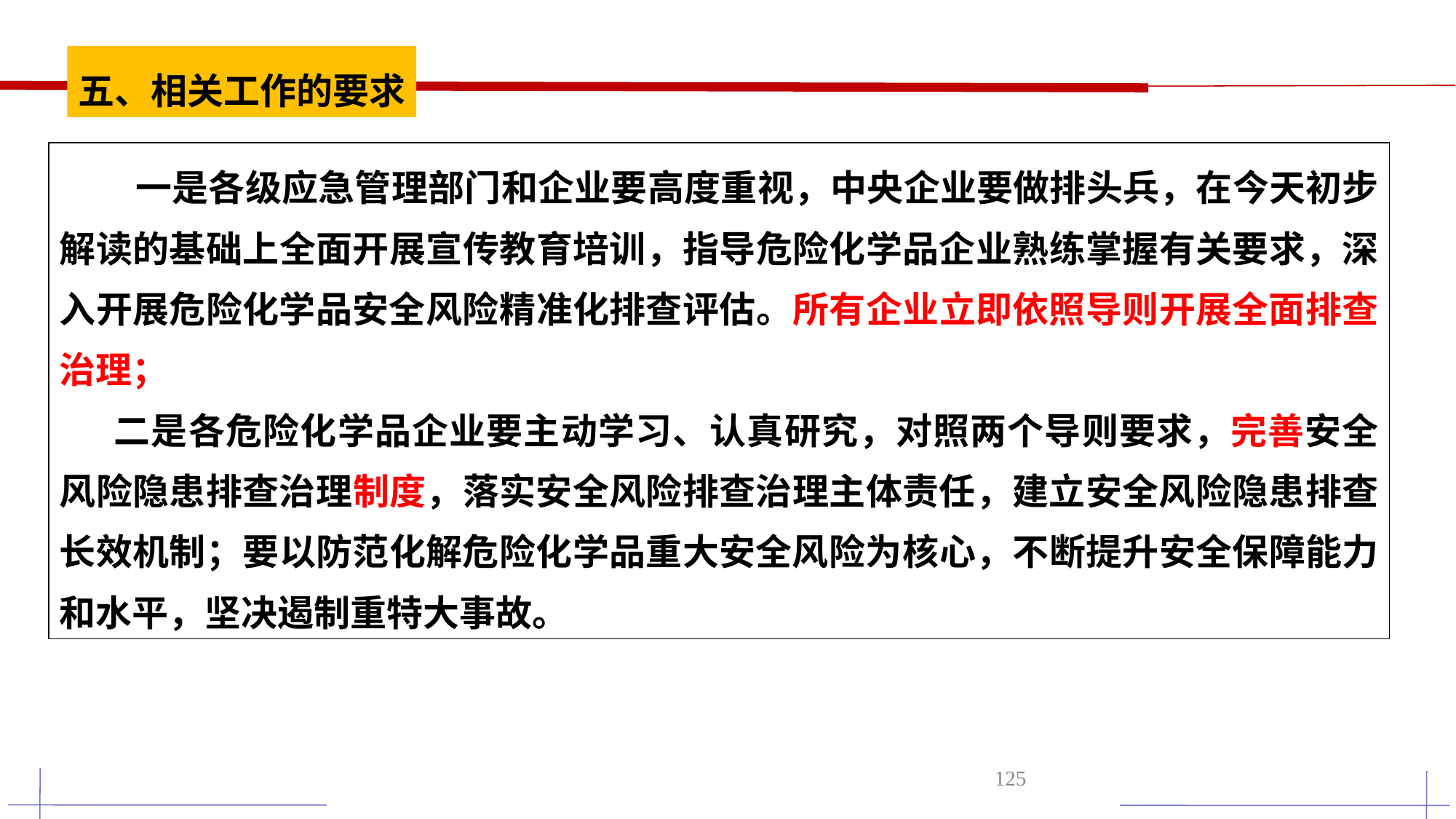

五、相关工作的要求
        一是各级应急管理部门和企业要高度重视，中央企业要做排头兵，在今天初步解读的基础上全面开展宣传教育培训，指导危险化学品企业熟练掌握有关要求，深入开展危险化学品安全风险精准化排查评估。所有企业立即依照导则开展全面排查治理；
     二是各危险化学品企业要主动学习、认真研究，对照两个导则要求，完善安全风险隐患排查治理制度，落实安全风险排查治理主体责任，建立安全风险隐患排查长效机制；要以防范化解危险化学品重大安全风险为核心，不断提升安全保障能力和水平，坚决遏制重特大事故。
125